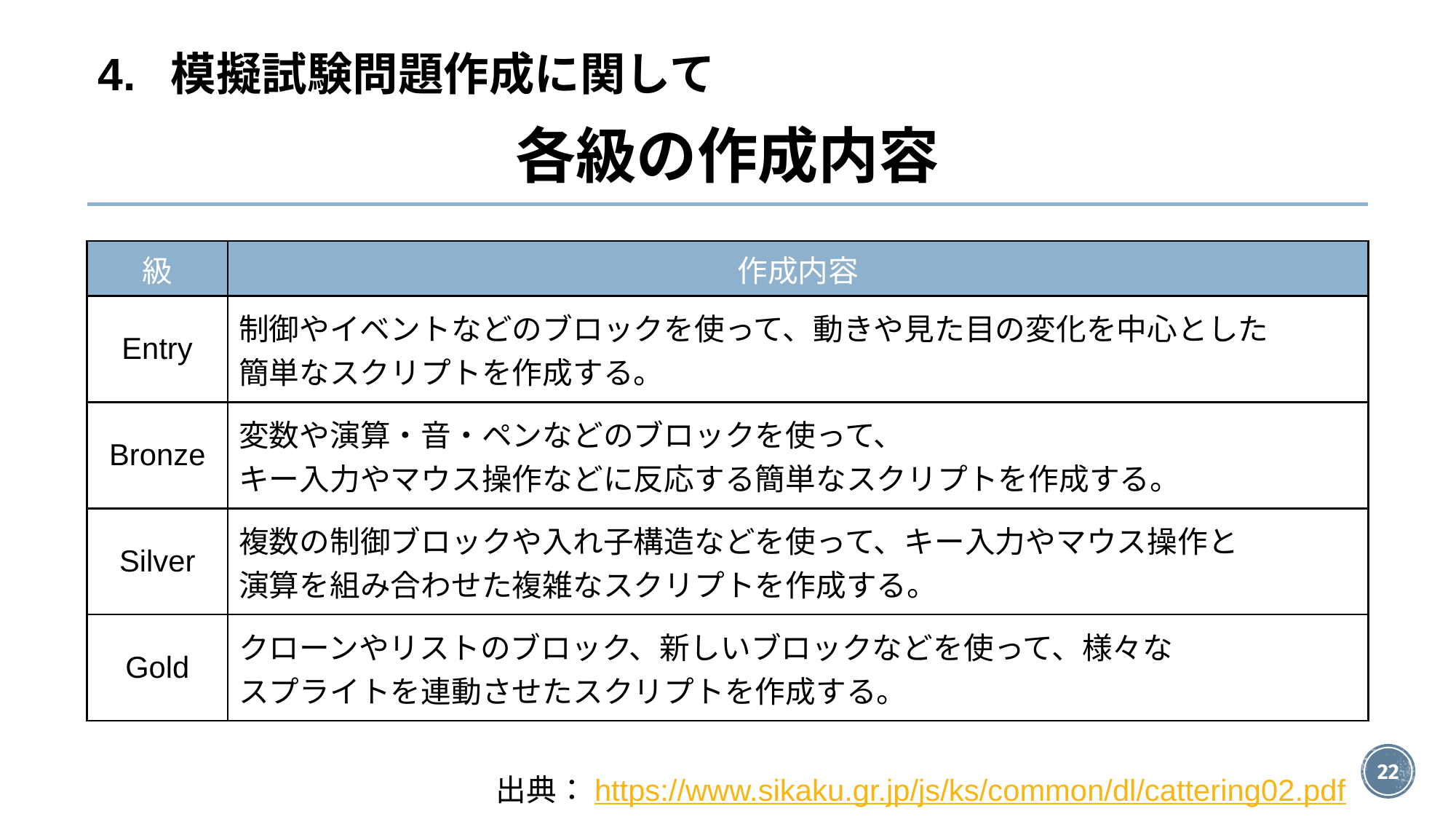

4.  模擬試験問題作成に関して
# 各級の作成内容
| 級 | 作成内容 |  |
| --- | --- | --- |
| Entry | 制御やイベントなどのブロックを使って、動きや見た目の変化を中心とした 簡単なスクリプトを作成する。 |  |
| Bronze | 変数や演算・音・ペンなどのブロックを使って、 キー入力やマウス操作などに反応する簡単なスクリプトを作成する。 |  |
| Silver | 複数の制御ブロックや入れ子構造などを使って、キー入力やマウス操作と 演算を組み合わせた複雑なスクリプトを作成する。 |  |
| Gold | クローンやリストのブロック、新しいブロックなどを使って、様々な スプライトを連動させたスクリプトを作成する。 |  |
出典：https://www.sikaku.gr.jp/js/ks/common/dl/cattering02.pdf

22